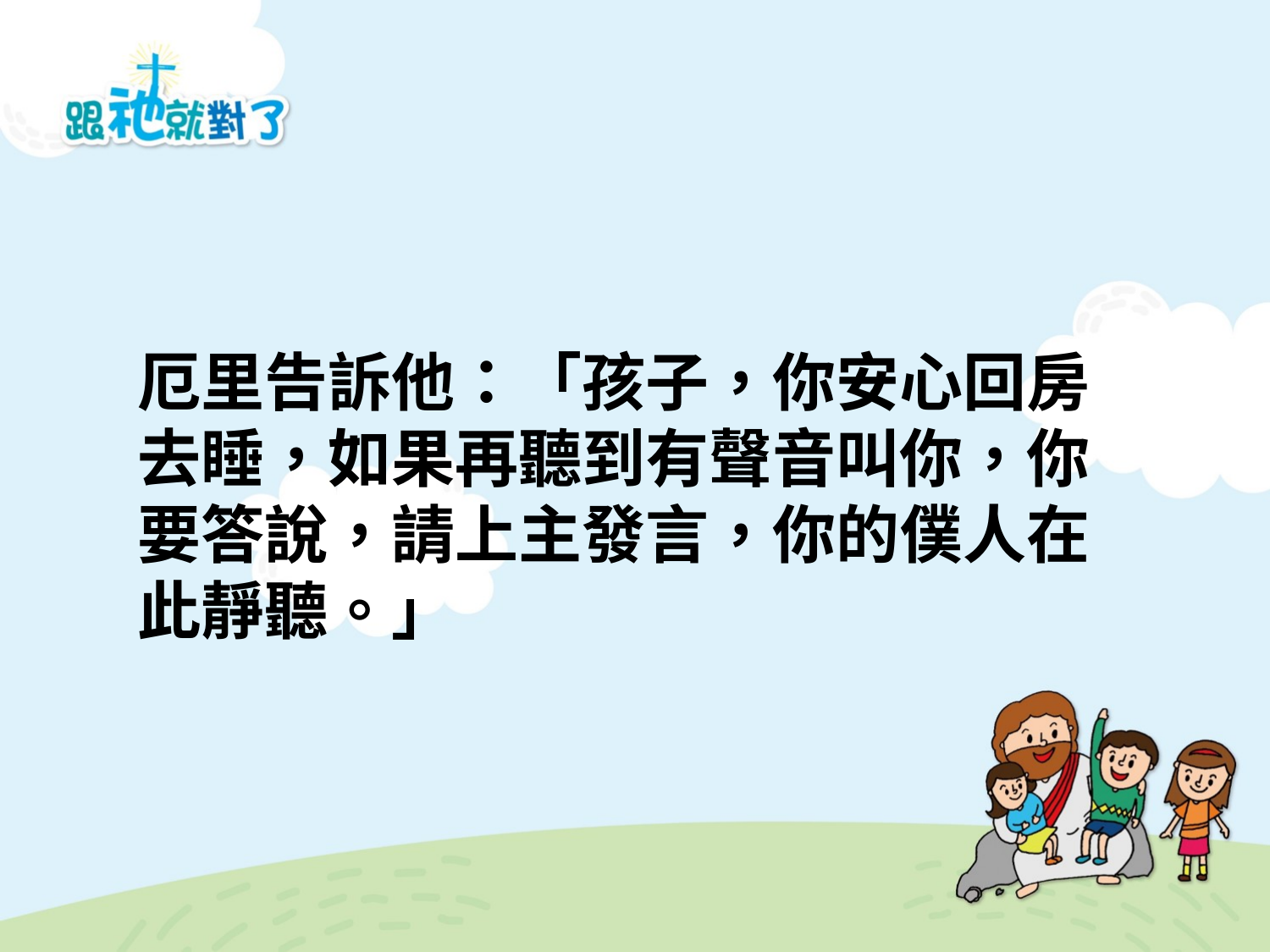

厄里告訴他：「孩子，你安心回房去睡，如果再聽到有聲音叫你，你要答說，請上主發言，你的僕人在此靜聽。」